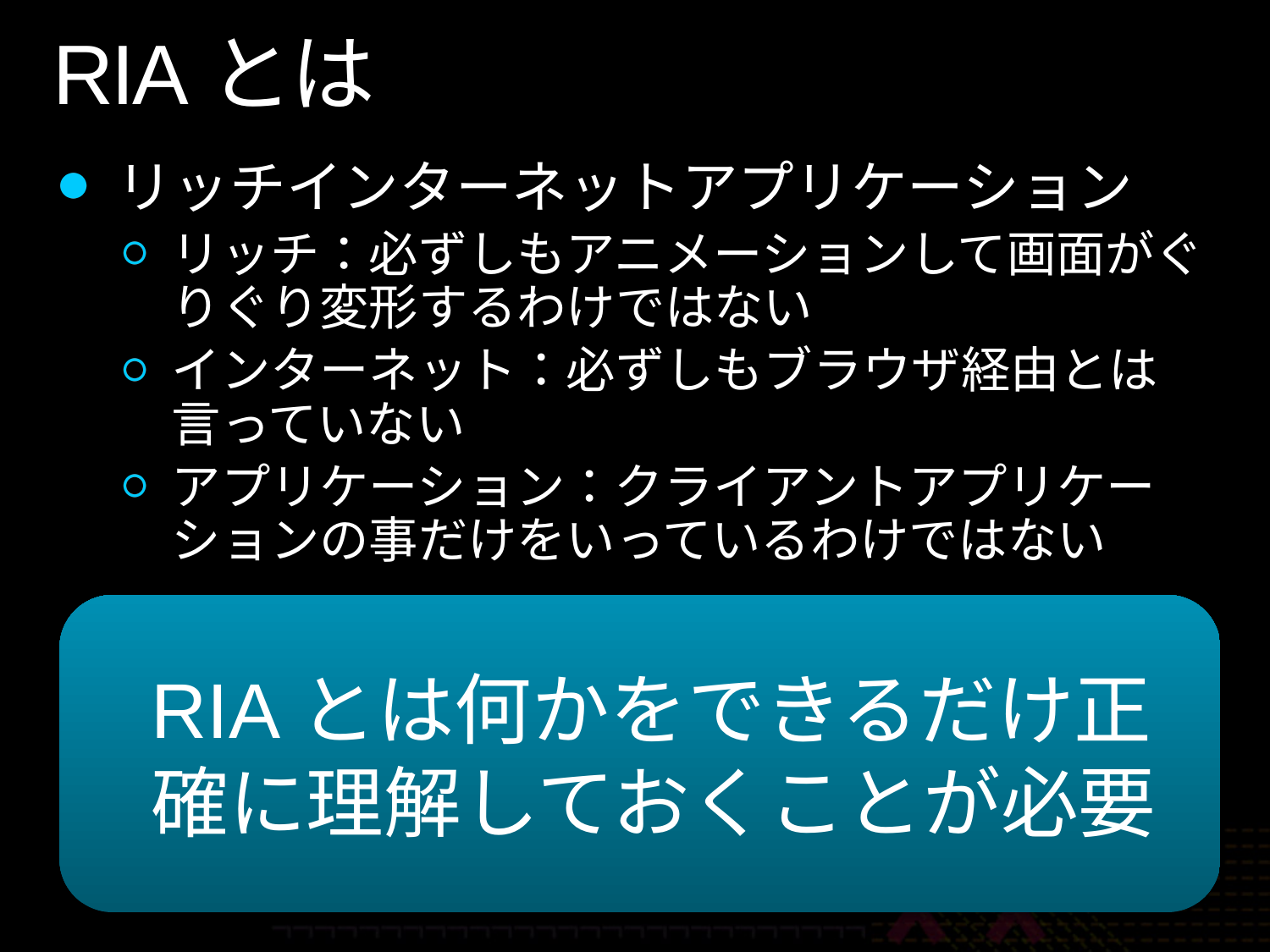

# RIAとは
リッチインターネットアプリケーション
リッチ：必ずしもアニメーションして画面がぐりぐり変形するわけではない
インターネット：必ずしもブラウザ経由とは言っていない
アプリケーション：クライアントアプリケーションの事だけをいっているわけではない

RIAとは何かをできるだけ正確に理解しておくことが必要